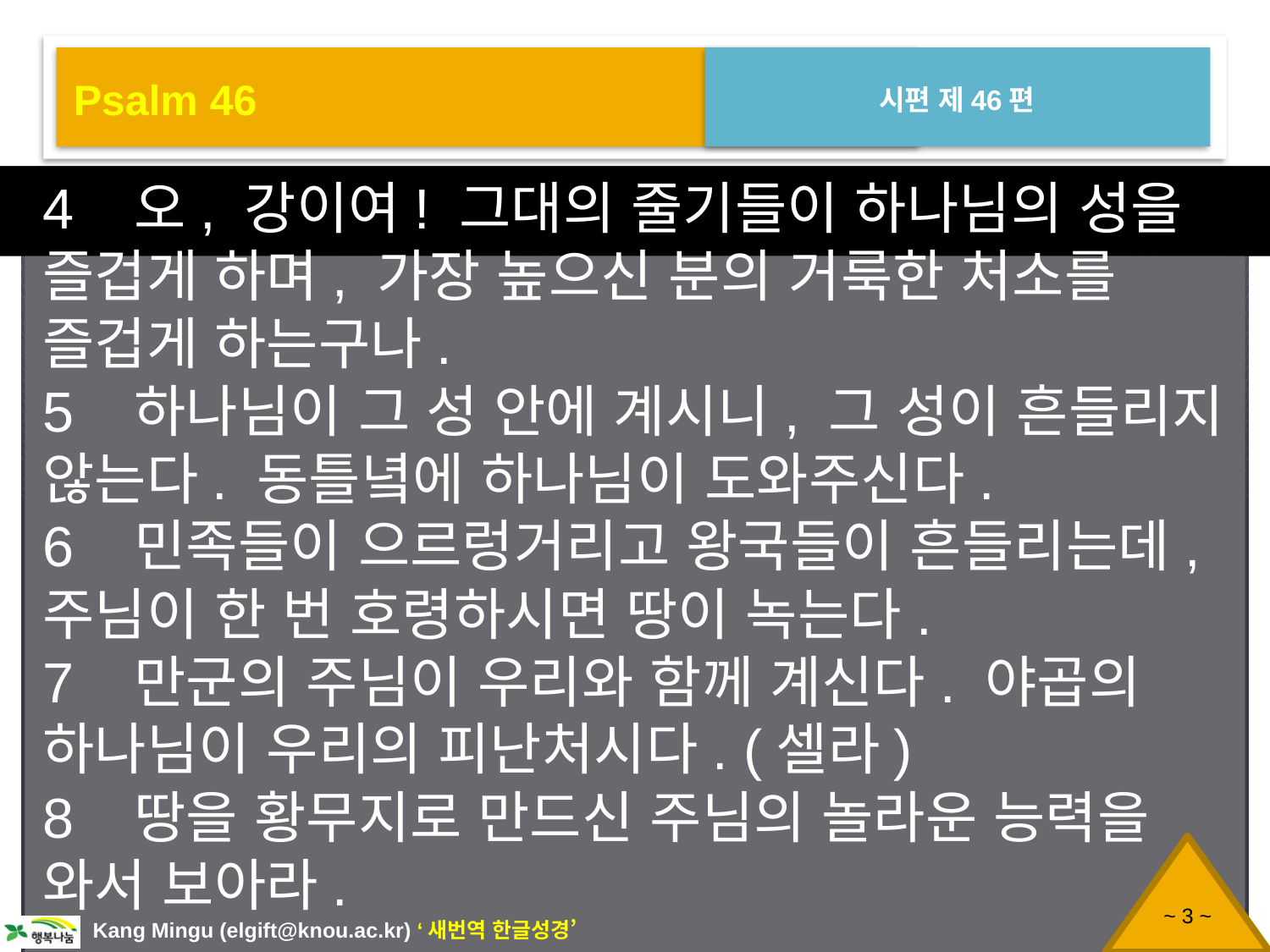

Psalm 46
시편 제46편
4   오, 강이여! 그대의 줄기들이 하나님의 성을 즐겁게 하며, 가장 높으신 분의 거룩한 처소를 즐겁게 하는구나.
5   하나님이 그 성 안에 계시니, 그 성이 흔들리지 않는다. 동틀녘에 하나님이 도와주신다.
6   민족들이 으르렁거리고 왕국들이 흔들리는데, 주님이 한 번 호령하시면 땅이 녹는다.
7   만군의 주님이 우리와 함께 계신다. 야곱의 하나님이 우리의 피난처시다. (셀라)
8   땅을 황무지로 만드신 주님의 놀라운 능력을 와서 보아라.